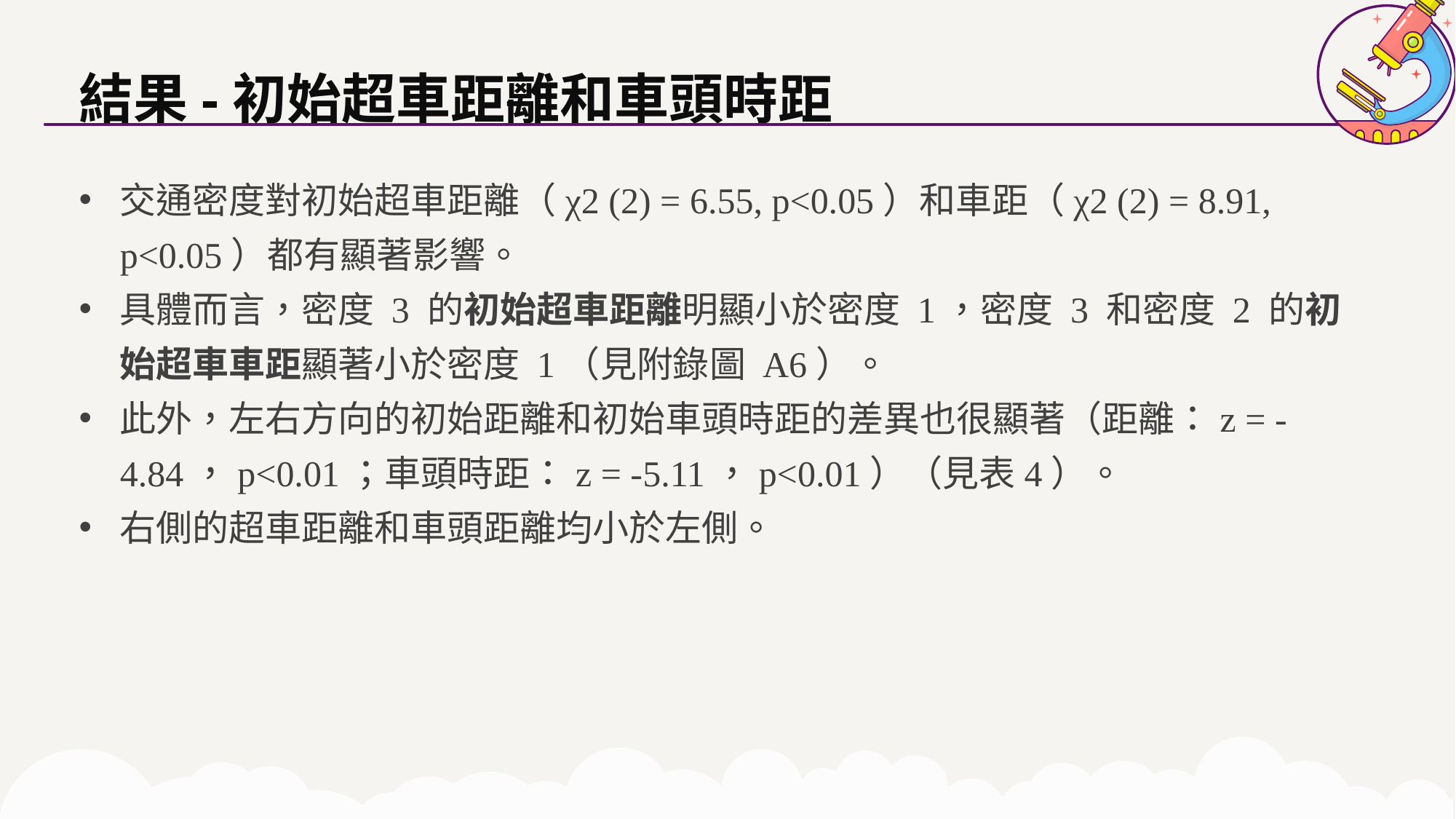

結果-初始超車距離和車頭時距
交通密度對初始超車距離（χ2 (2) = 6.55, p<0.05）和車距（χ2 (2) = 8.91, p<0.05）都有顯著影響。
具體而言，密度 3 的初始超車距離明顯小於密度 1，密度 3 和密度 2 的初始超車車距顯著小於密度 1（見附錄圖 A6）。
此外，左右方向的初始距離和初始車頭時距的差異也很顯著（距離：z = -4.84，p<0.01；車頭時距：z = -5.11，p<0.01）（見表4）。
右側的超車距離和車頭距離均小於左側。